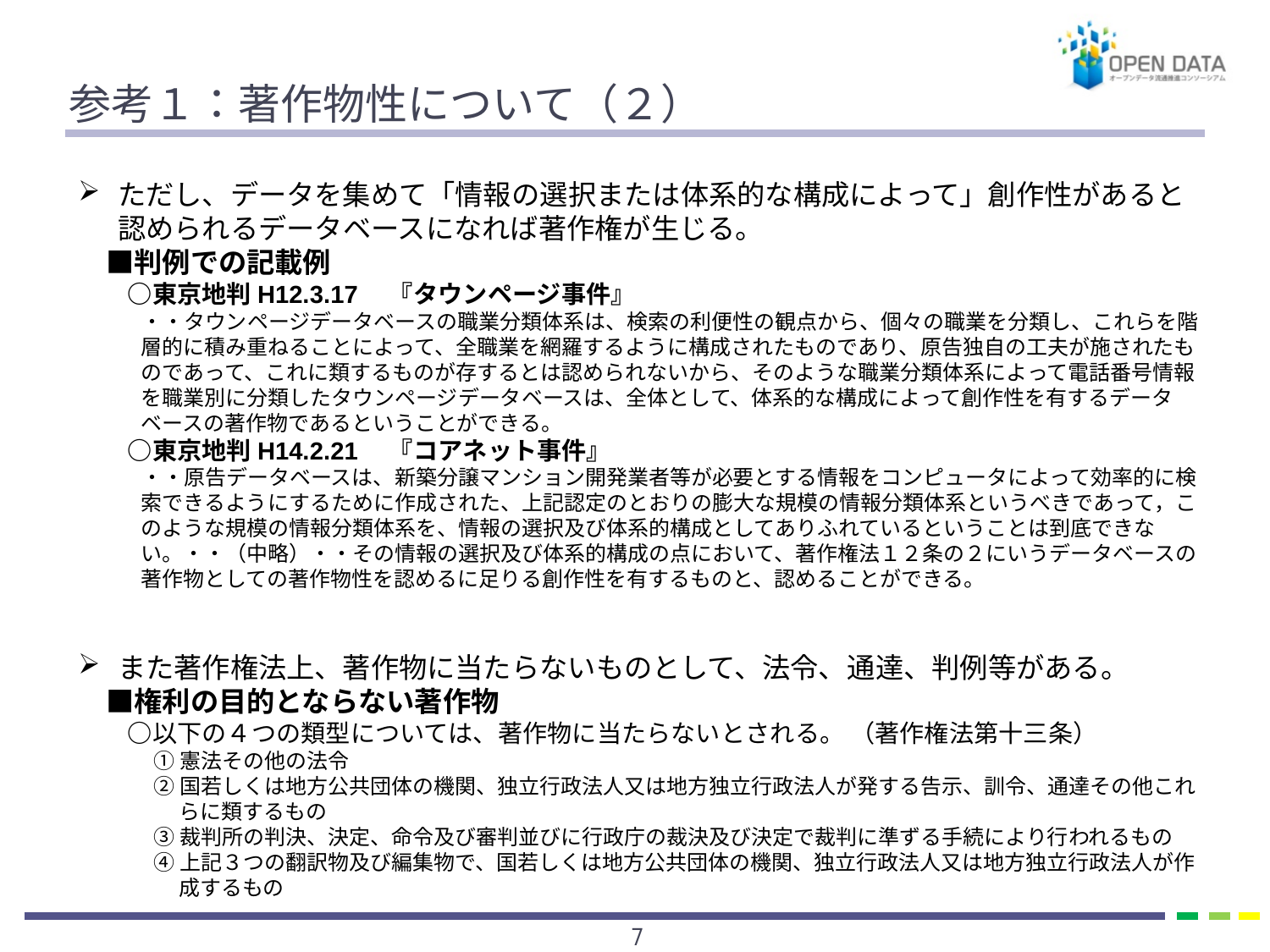

# 参考１：著作物性について（２）
ただし、データを集めて「情報の選択または体系的な構成によって」創作性があると認められるデータベースになれば著作権が生じる。
　■判例での記載例
　　○東京地判H12.3.17　『タウンページ事件』
　　　・・タウンページデータベースの職業分類体系は、検索の利便性の観点から、個々の職業を分類し、これらを階層的に積み重ねることによって、全職業を網羅するように構成されたものであり、原告独自の工夫が施されたものであって、これに類するものが存するとは認められないから、そのような職業分類体系によって電話番号情報を職業別に分類したタウンページデータベースは、全体として、体系的な構成によって創作性を有するデータベースの著作物であるということができる。
　　○東京地判H14.2.21　『コアネット事件』
　　　・・原告データベースは、新築分譲マンション開発業者等が必要とする情報をコンピュータによって効率的に検索できるようにするために作成された、上記認定のとおりの膨大な規模の情報分類体系というべきであって，このような規模の情報分類体系を、情報の選択及び体系的構成としてありふれているということは到底できない。・・（中略）・・その情報の選択及び体系的構成の点において、著作権法１２条の２にいうデータベースの著作物としての著作物性を認めるに足りる創作性を有するものと、認めることができる。

また著作権法上、著作物に当たらないものとして、法令、通達、判例等がある。
　■権利の目的とならない著作物
　　○以下の４つの類型については、著作物に当たらないとされる。 （著作権法第十三条）
①憲法その他の法令
②国若しくは地方公共団体の機関、独立行政法人又は地方独立行政法人が発する告示、訓令、通達その他これらに類するもの
③裁判所の判決、決定、命令及び審判並びに行政庁の裁決及び決定で裁判に準ずる手続により行われるもの
④上記３つの翻訳物及び編集物で、国若しくは地方公共団体の機関、独立行政法人又は地方独立行政法人が作成するもの
7